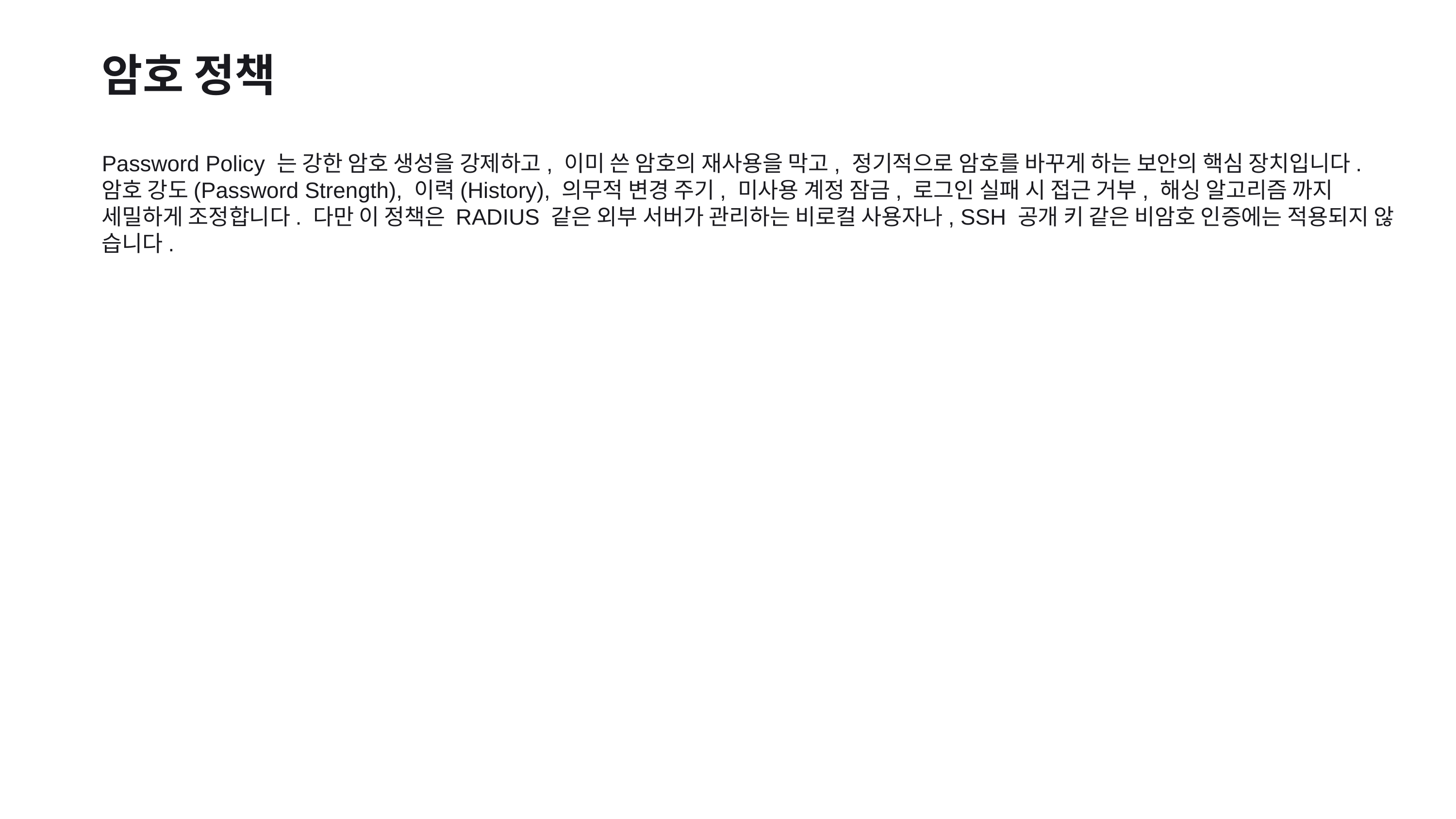

암호 정책
Password Policy 는 강한 암호 생성을 강제하고, 이미 쓴 암호의 재사용을 막고, 정기적으로 암호를 바꾸게 하는 보안의 핵심 장치입니다. 암호 강도(Password Strength), 이력(History), 의무적 변경 주기, 미사용 계정 잠금, 로그인 실패 시 접근 거부, 해싱 알고리즘 까지 세밀하게 조정합니다. 다만 이 정책은 RADIUS 같은 외부 서버가 관리하는 비로컬 사용자나, SSH 공개 키 같은 비암호 인증에는 적용되지 않 습니다.